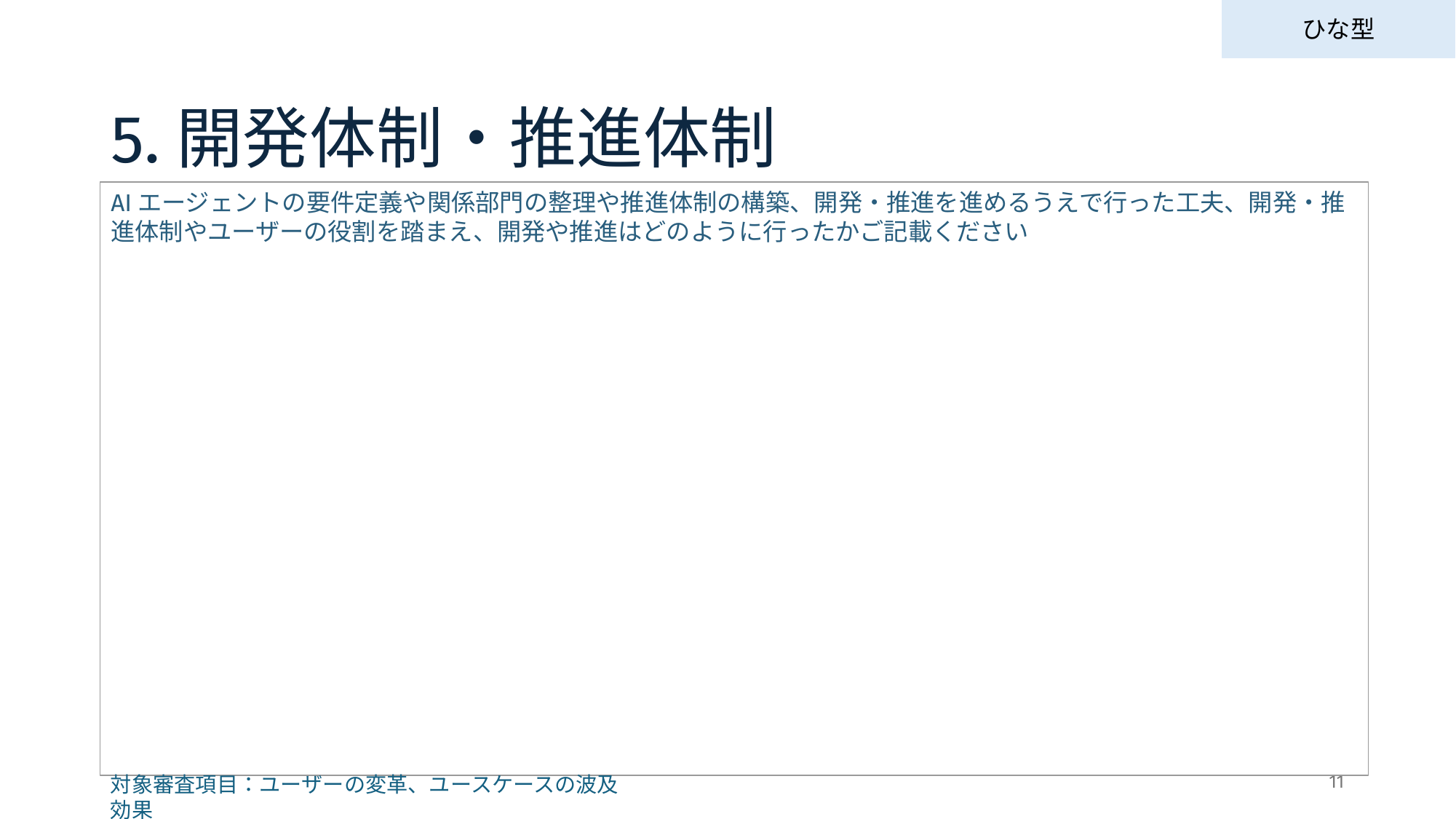

ひな型
5.開発体制・推進体制
AIエージェントの要件定義や関係部門の整理や推進体制の構築、開発・推進を進めるうえで行った工夫、開発・推進体制やユーザーの役割を踏まえ、開発や推進はどのように行ったかご記載ください
対象審査項目：ユーザーの変革、ユースケースの波及効果